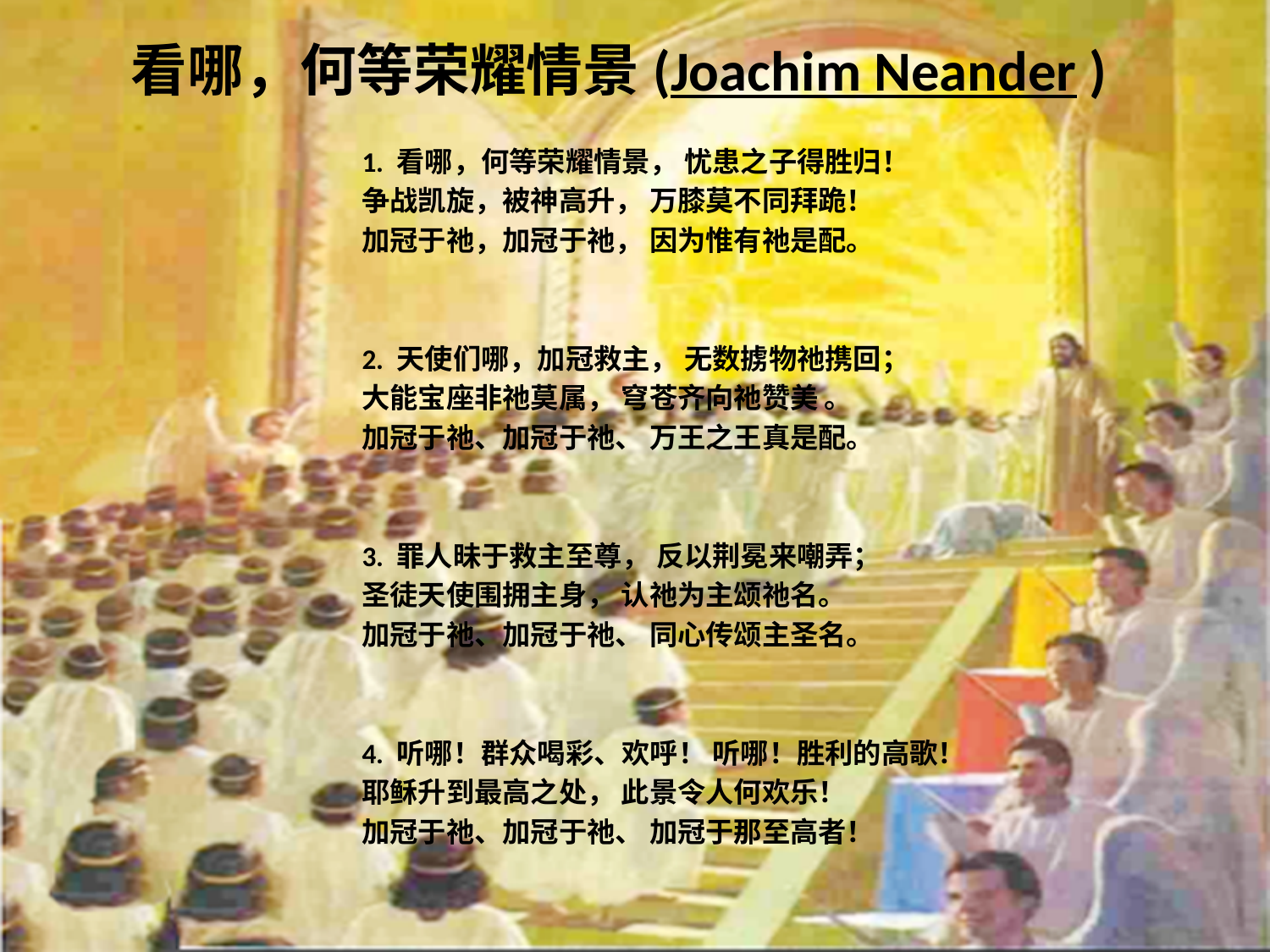

# 看哪，何等荣耀情景(Joachim Neander )
1. 看哪，何等荣耀情景， 忧患之子得胜归！
争战凯旋，被神高升， 万膝莫不同拜跪！
加冠于祂，加冠于祂， 因为惟有祂是配。

2. 天使们哪，加冠救主， 无数掳物祂携回；
大能宝座非祂莫属， 穹苍齐向祂赞美 。
加冠于祂、加冠于祂、 万王之王真是配。

3. 罪人昧于救主至尊， 反以荆冕来嘲弄；
圣徒天使围拥主身， 认祂为主颂祂名。
加冠于祂、加冠于祂、 同心传颂主圣名。

4. 听哪！群众喝彩、欢呼！ 听哪！胜利的高歌！
耶稣升到最高之处， 此景令人何欢乐！
加冠于祂、加冠于祂、 加冠于那至高者！